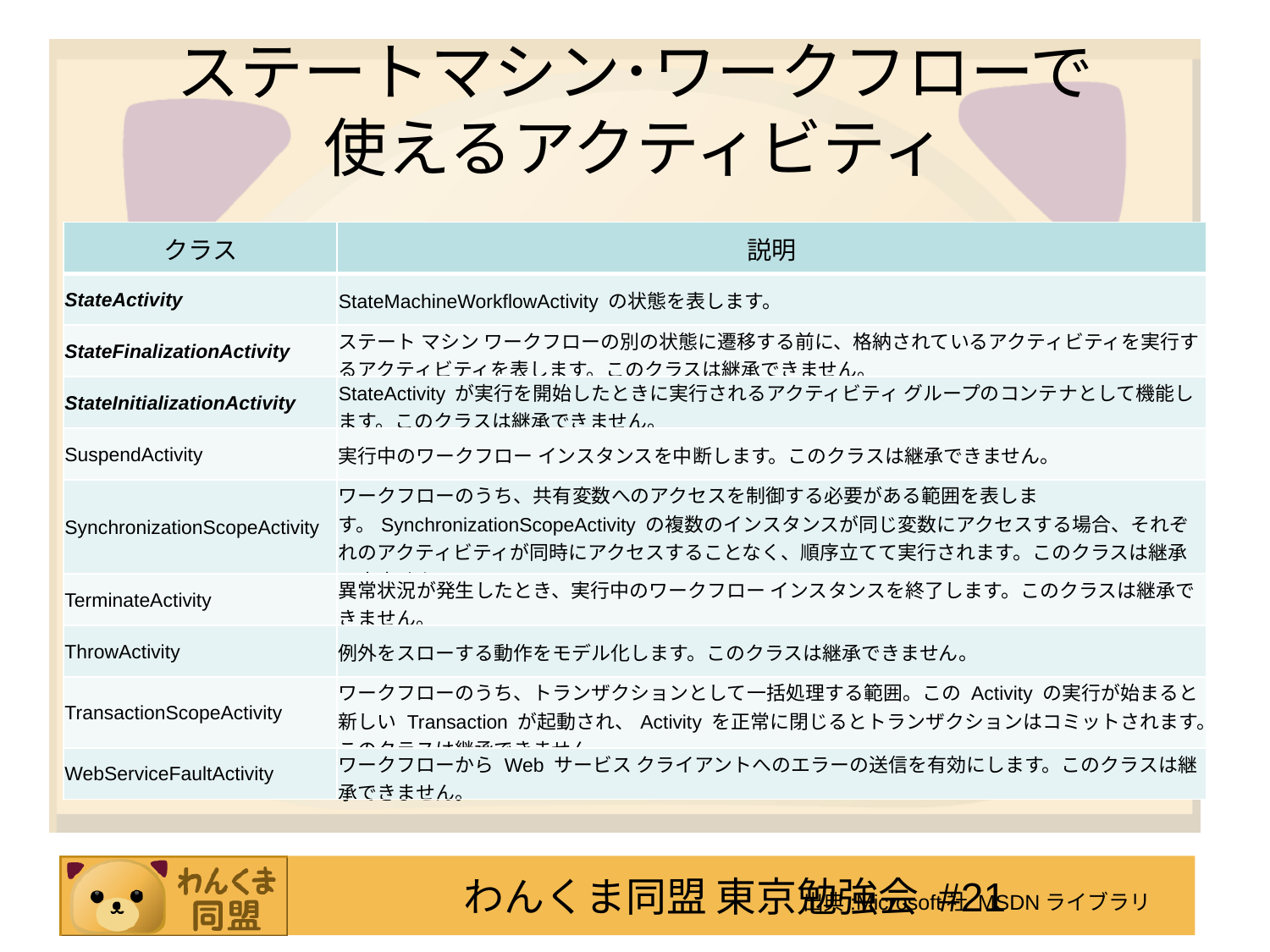

# ステートマシン･ワークフローで 使えるアクティビティ

| クラス | 説明 |
| --- | --- |
| StateActivity | StateMachineWorkflowActivity の状態を表します。 |
| StateFinalizationActivity | ステート マシン ワークフローの別の状態に遷移する前に、格納されているアクティビティを実行するアクティビティを表します。このクラスは継承できません。 |
| StateInitializationActivity | StateActivity が実行を開始したときに実行されるアクティビティ グループのコンテナとして機能します。このクラスは継承できません。 |
| SuspendActivity | 実行中のワークフロー インスタンスを中断します。このクラスは継承できません。 |
| SynchronizationScopeActivity | ワークフローのうち、共有変数へのアクセスを制御する必要がある範囲を表します。SynchronizationScopeActivity の複数のインスタンスが同じ変数にアクセスする場合、それぞれのアクティビティが同時にアクセスすることなく、順序立てて実行されます。このクラスは継承できません。 |
| TerminateActivity | 異常状況が発生したとき、実行中のワークフロー インスタンスを終了します。このクラスは継承できません。 |
| ThrowActivity | 例外をスローする動作をモデル化します。このクラスは継承できません。 |
| TransactionScopeActivity | ワークフローのうち、トランザクションとして一括処理する範囲。この Activity の実行が始まると新しい Transaction が起動され、Activity を正常に閉じるとトランザクションはコミットされます。このクラスは継承できません。 |
| WebServiceFaultActivity | ワークフローから Web サービス クライアントへのエラーの送信を有効にします。このクラスは継承できません。 |
出典:Microsoft社 MSDNライブラリ